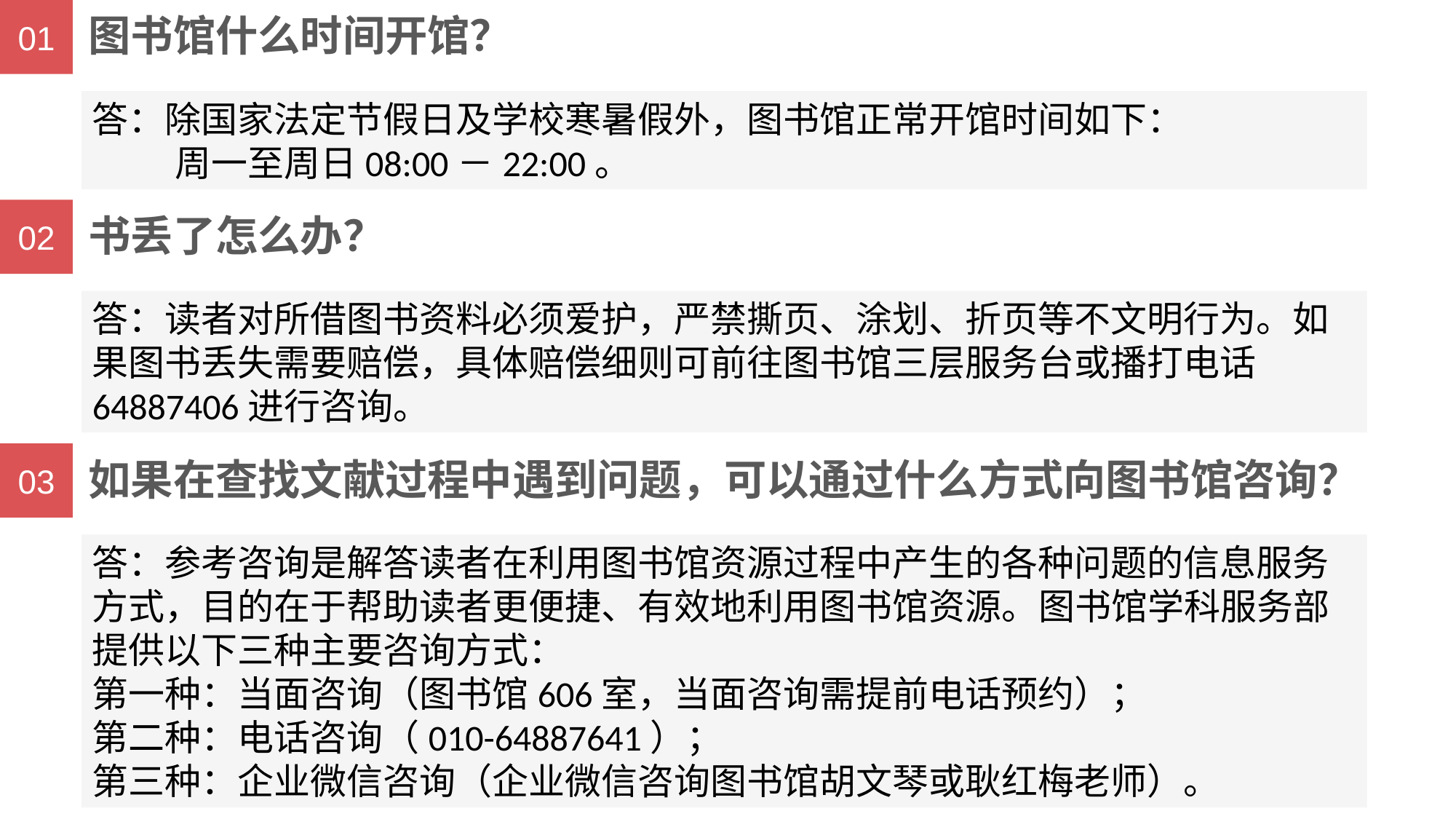

01
图书馆什么时间开馆？
答：除国家法定节假日及学校寒暑假外，图书馆正常开馆时间如下：
         周一至周日08:00－22:00。
02
书丢了怎么办？
答：读者对所借图书资料必须爱护，严禁撕页、涂划、折页等不文明行为。如果图书丢失需要赔偿，具体赔偿细则可前往图书馆三层服务台或播打电话64887406进行咨询。
03
如果在查找文献过程中遇到问题，可以通过什么方式向图书馆咨询？
答：参考咨询是解答读者在利用图书馆资源过程中产生的各种问题的信息服务方式，目的在于帮助读者更便捷、有效地利用图书馆资源。图书馆学科服务部提供以下三种主要咨询方式：
第一种：当面咨询（图书馆606室，当面咨询需提前电话预约）；
第二种：电话咨询（010-64887641）；
第三种：企业微信咨询（企业微信咨询图书馆胡文琴或耿红梅老师）。